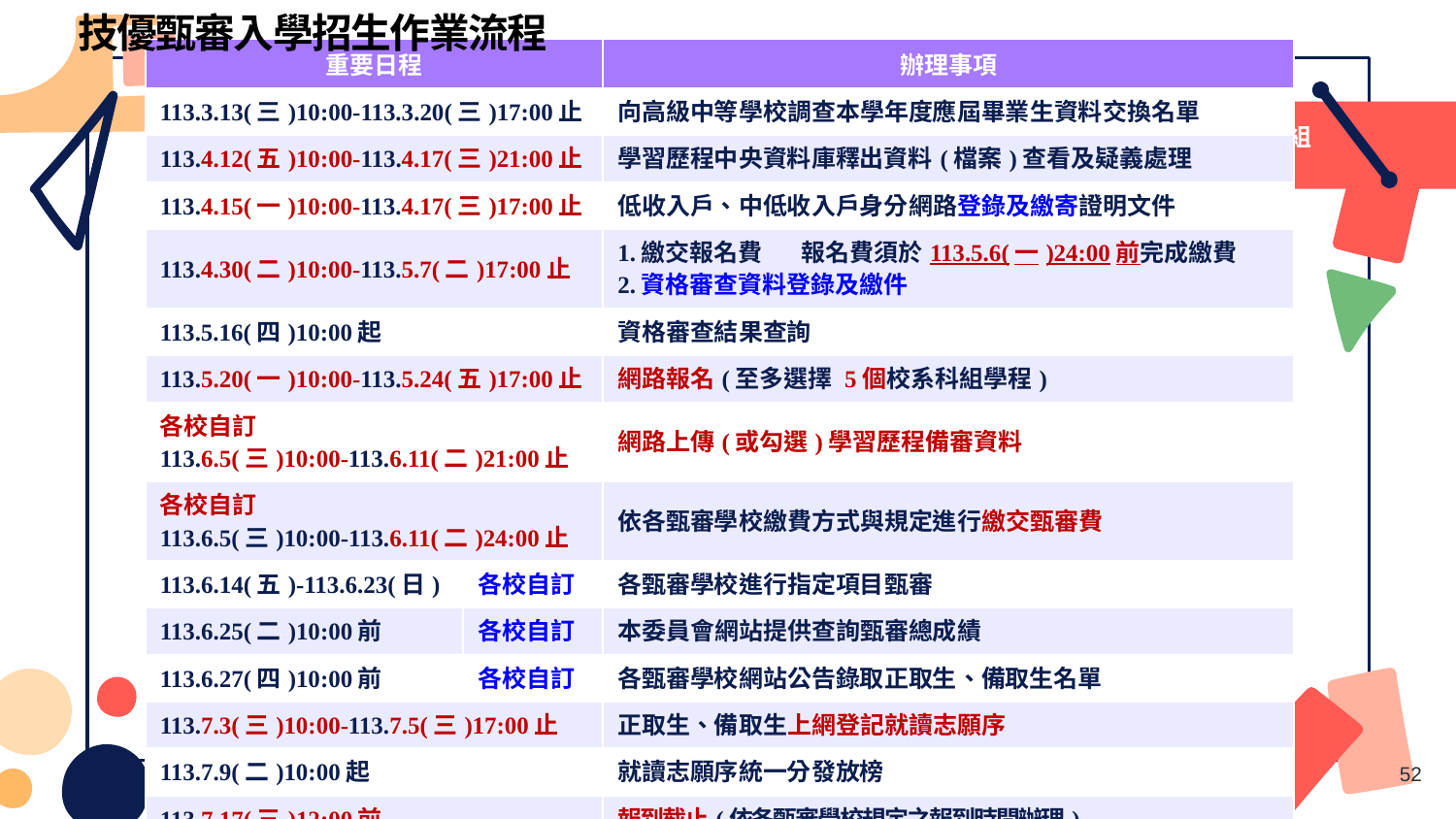

# 技優甄審入學招生作業流程
| 重要日程 |  | 辦理事項 |
| --- | --- | --- |
| 113.3.13(三)10:00-113.3.20(三)17:00止 |  | 向高級中等學校調查本學年度應屆畢業生資料交換名單 |
| 113.4.12(五)10:00-113.4.17(三)21:00止 |  | 學習歷程中央資料庫釋出資料(檔案)查看及疑義處理 |
| 113.4.15(一)10:00-113.4.17(三)17:00止 |  | 低收入戶、中低收入戶身分網路登錄及繳寄證明文件 |
| 113.4.30(二)10:00-113.5.7(二)17:00止 |  | 1.繳交報名費 報名費須於113.5.6(一)24:00前完成繳費 2.資格審查資料登錄及繳件 |
| 113.5.16(四)10:00起 |  | 資格審查結果查詢 |
| 113.5.20(一)10:00-113.5.24(五)17:00止 |  | 網路報名(至多選擇 5個校系科組學程) |
| 各校自訂 113.6.5(三)10:00-113.6.11(二)21:00止 |  | 網路上傳(或勾選)學習歷程備審資料 |
| 各校自訂 113.6.5(三)10:00-113.6.11(二)24:00止 |  | 依各甄審學校繳費方式與規定進行繳交甄審費 |
| 113.6.14(五)-113.6.23(日) | 各校自訂 | 各甄審學校進行指定項目甄審 |
| 113.6.25(二)10:00前 | 各校自訂 | 本委員會網站提供查詢甄審總成績 |
| 113.6.27(四)10:00前 | 各校自訂 | 各甄審學校網站公告錄取正取生、備取生名單 |
| 113.7.3(三)10:00-113.7.5(三)17:00止 |  | 正取生、備取生上網登記就讀志願序 |
| 113.7.9(二)10:00起 |  | 就讀志願序統一分發放榜 |
| 113.7.17(三)12:00前 |  | 報到截止(依各甄審學校規定之報到時間辦理) |

高雄高商進修部-教務組

52